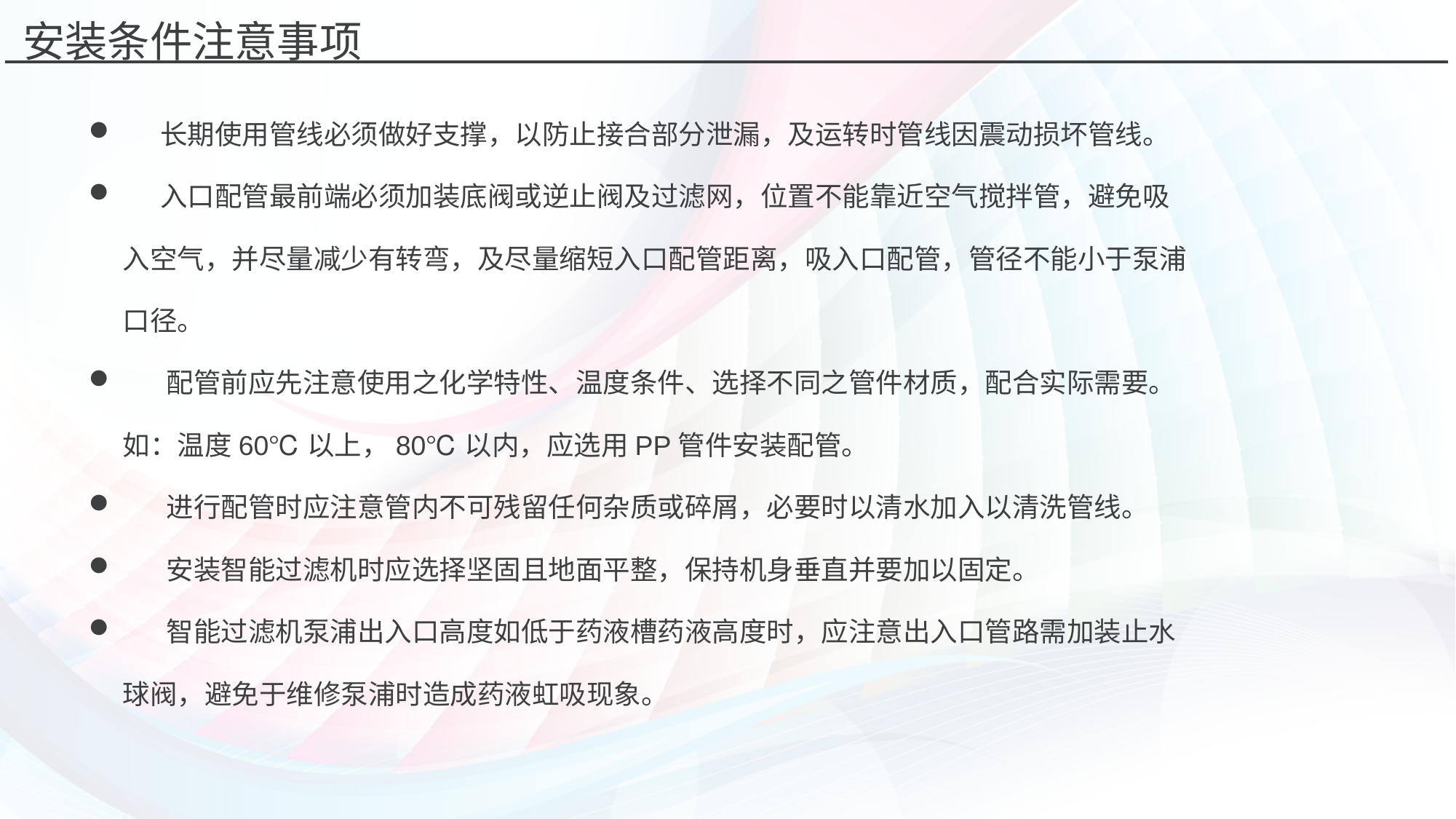

安装条件注意事项
     长期使用管线必须做好支撑，以防止接合部分泄漏，及运转时管线因震动损坏管线。
     入口配管最前端必须加装底阀或逆止阀及过滤网，位置不能靠近空气搅拌管，避免吸入空气，并尽量减少有转弯，及尽量缩短入口配管距离，吸入口配管，管径不能小于泵浦口径。
      配管前应先注意使用之化学特性、温度条件、选择不同之管件材质，配合实际需要。如：温度60℃以上，80℃以内，应选用PP管件安装配管。
      进行配管时应注意管内不可残留任何杂质或碎屑，必要时以清水加入以清洗管线。
      安装智能过滤机时应选择坚固且地面平整，保持机身垂直并要加以固定。
      智能过滤机泵浦出入口高度如低于药液槽药液高度时，应注意出入口管路需加装止水球阀，避免于维修泵浦时造成药液虹吸现象。